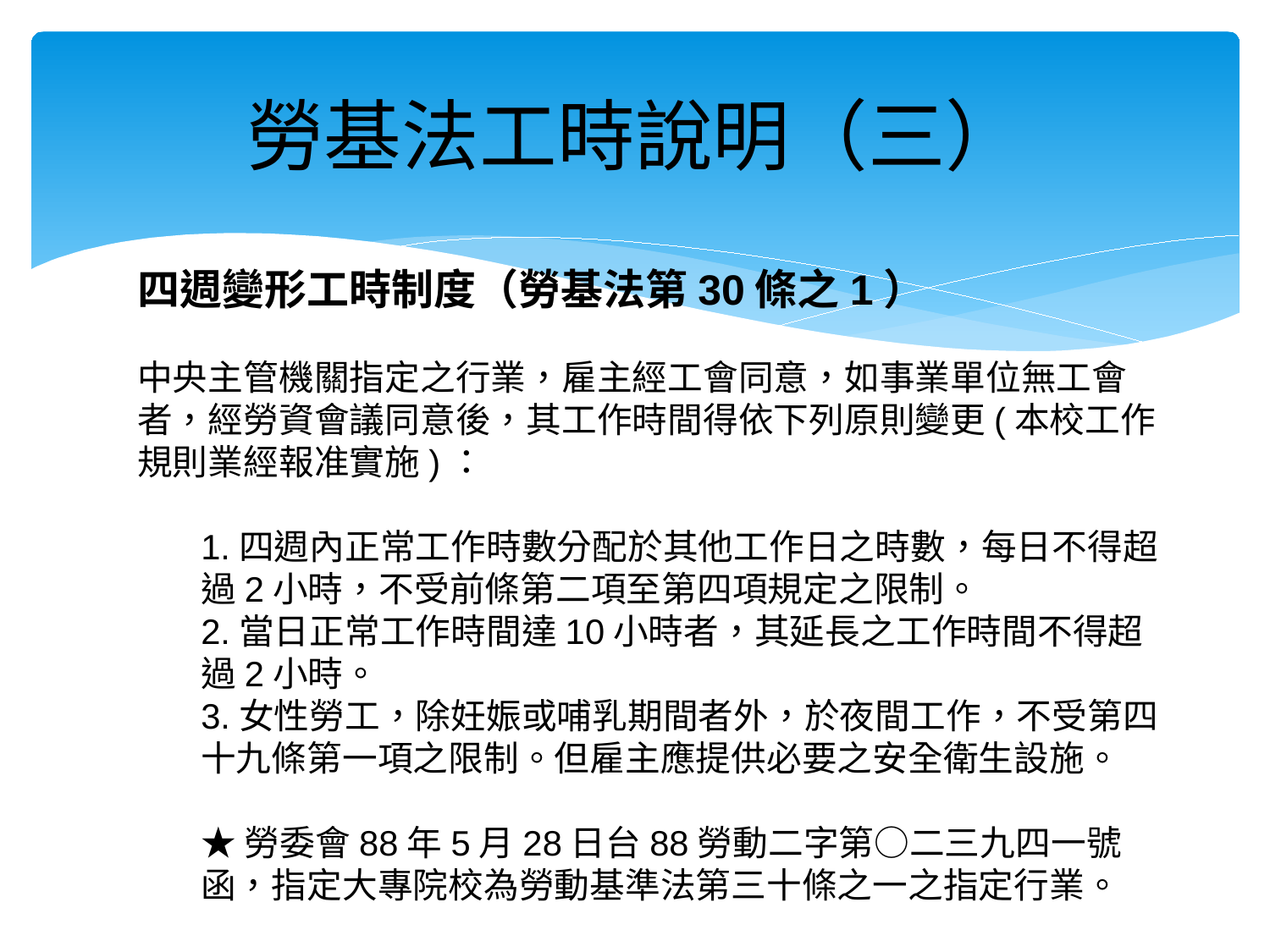

# 勞基法工時說明（三）
四週變形工時制度（勞基法第30條之1）

中央主管機關指定之行業，雇主經工會同意，如事業單位無工會者，經勞資會議同意後，其工作時間得依下列原則變更(本校工作規則業經報准實施)：

1.四週內正常工作時數分配於其他工作日之時數，每日不得超過2小時，不受前條第二項至第四項規定之限制。
2.當日正常工作時間達10小時者，其延長之工作時間不得超過2小時。
3.女性勞工，除妊娠或哺乳期間者外，於夜間工作，不受第四十九條第一項之限制。但雇主應提供必要之安全衛生設施。

★勞委會88年5月28日台88勞動二字第○二三九四一號函，指定大專院校為勞動基準法第三十條之一之指定行業。